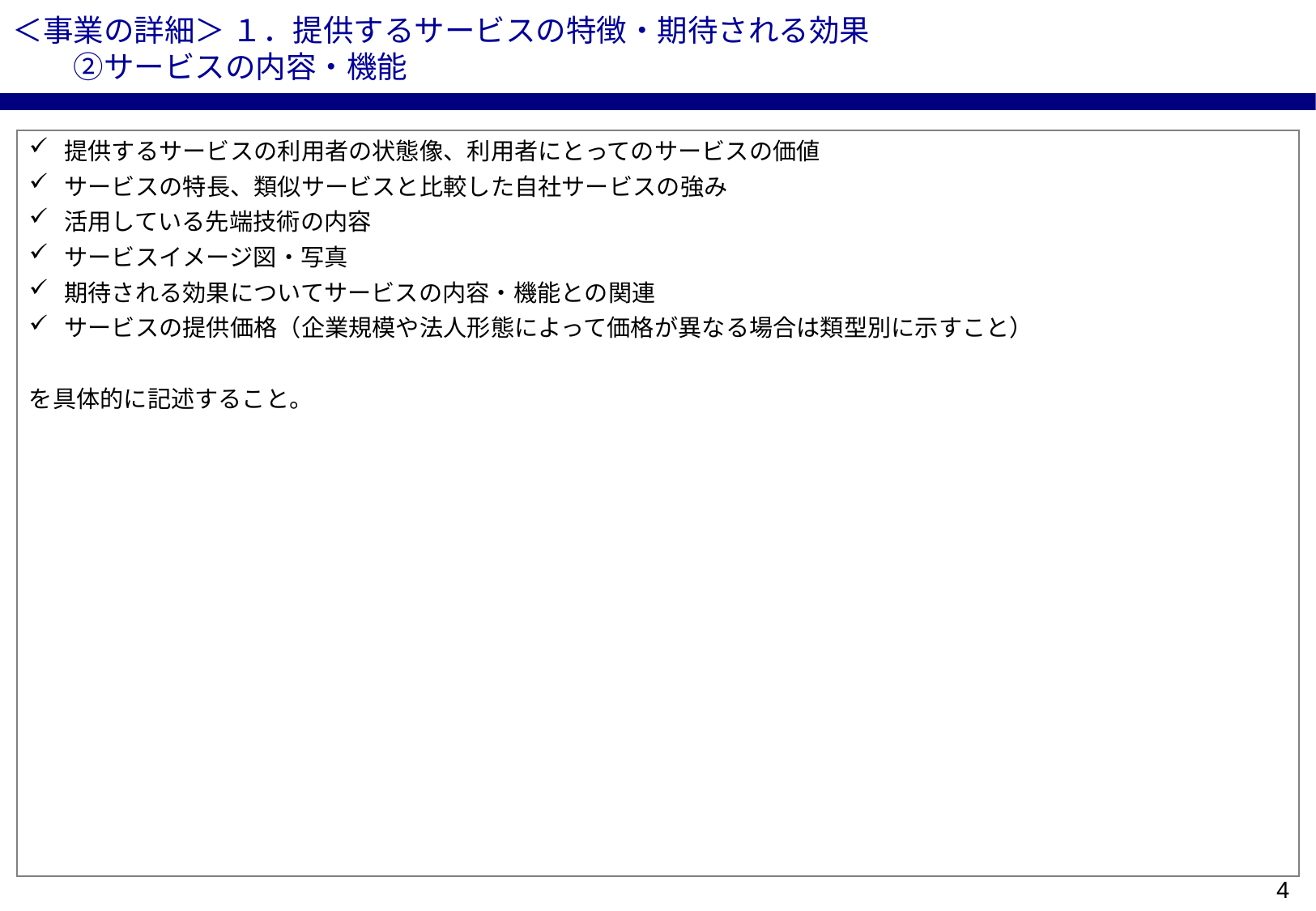

＜事業の詳細＞ １．提供するサービスの特徴・期待される効果
　　②サービスの内容・機能
提供するサービスの利用者の状態像、利用者にとってのサービスの価値
サービスの特長、類似サービスと比較した自社サービスの強み
活用している先端技術の内容
サービスイメージ図・写真
期待される効果についてサービスの内容・機能との関連
サービスの提供価格（企業規模や法人形態によって価格が異なる場合は類型別に示すこと）

を具体的に記述すること。